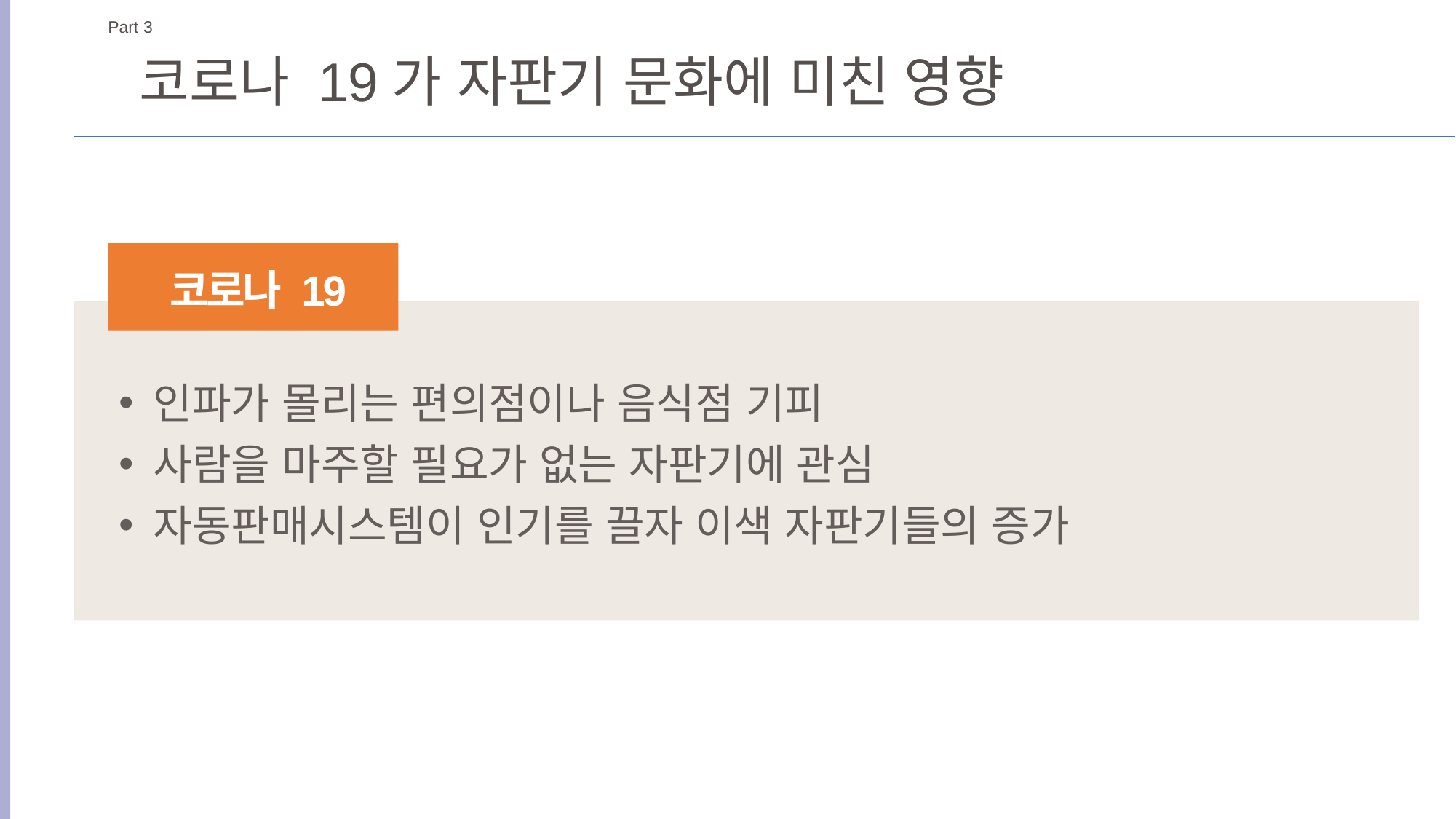

Part 3
코로나 19가 자판기 문화에 미친 영향

코로나 19
인파가 몰리는 편의점이나 음식점 기피
사람을 마주할 필요가 없는 자판기에 관심
자동판매시스템이 인기를 끌자 이색 자판기들의 증가